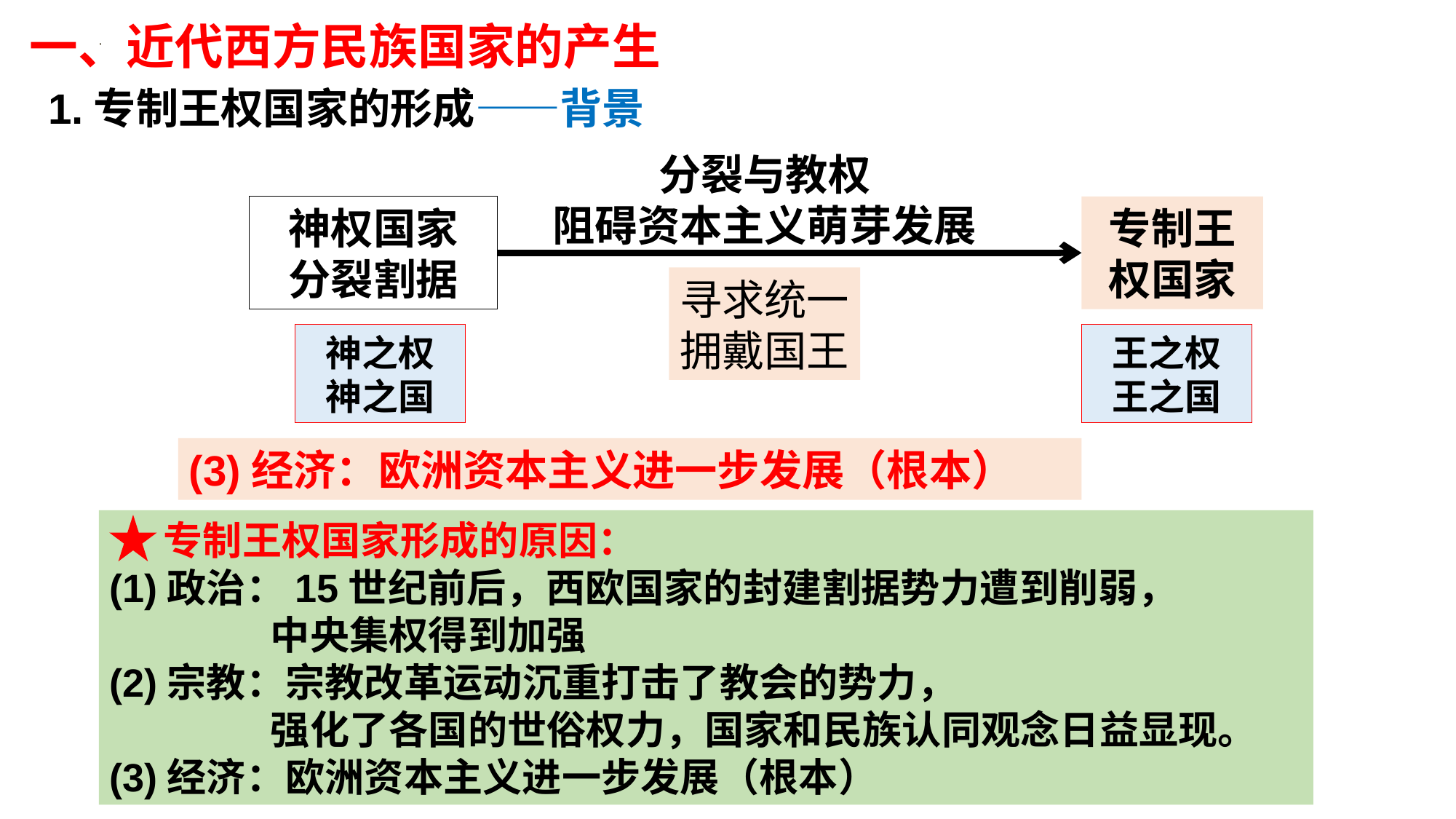

一、近代西方民族国家的产生
1.专制王权国家的形成——背景
分裂与教权
阻碍资本主义萌芽发展
神权国家
分裂割据
专制王权国家
寻求统一
拥戴国王
神之权
神之国
王之权
王之国
(3)经济：欧洲资本主义进一步发展（根本）
     专制王权国家形成的原因：
(1)政治：15世纪前后，西欧国家的封建割据势力遭到削弱，
                 中央集权得到加强
(2)宗教：宗教改革运动沉重打击了教会的势力，
                 强化了各国的世俗权力，国家和民族认同观念日益显现。
(3)经济：欧洲资本主义进一步发展（根本）